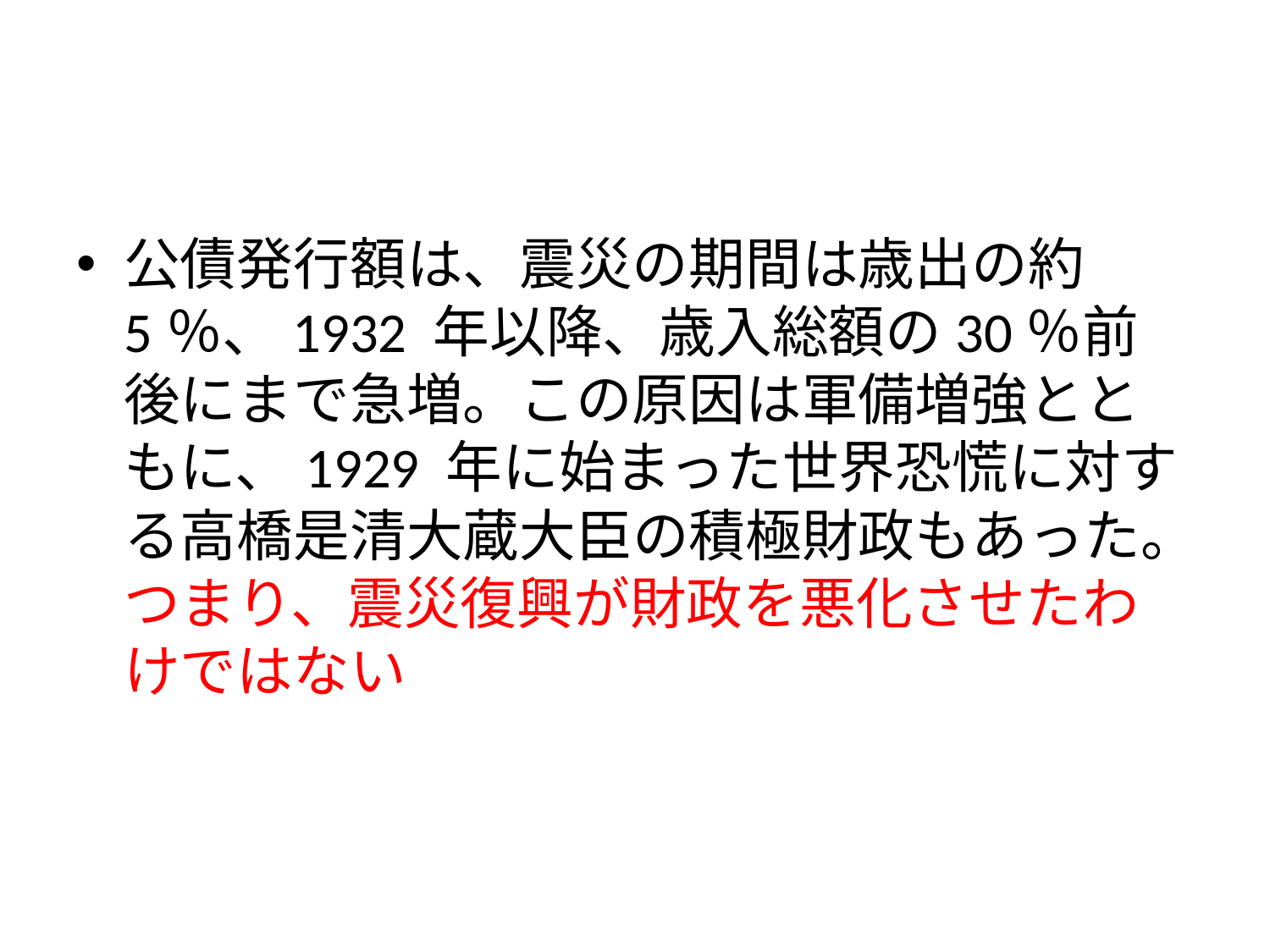

#
公債発行額は、震災の期間は歳出の約5％、1932 年以降、歳入総額の30％前後にまで急増。この原因は軍備増強とともに、1929 年に始まった世界恐慌に対する高橋是清大蔵大臣の積極財政もあった。つまり、震災復興が財政を悪化させたわけではない